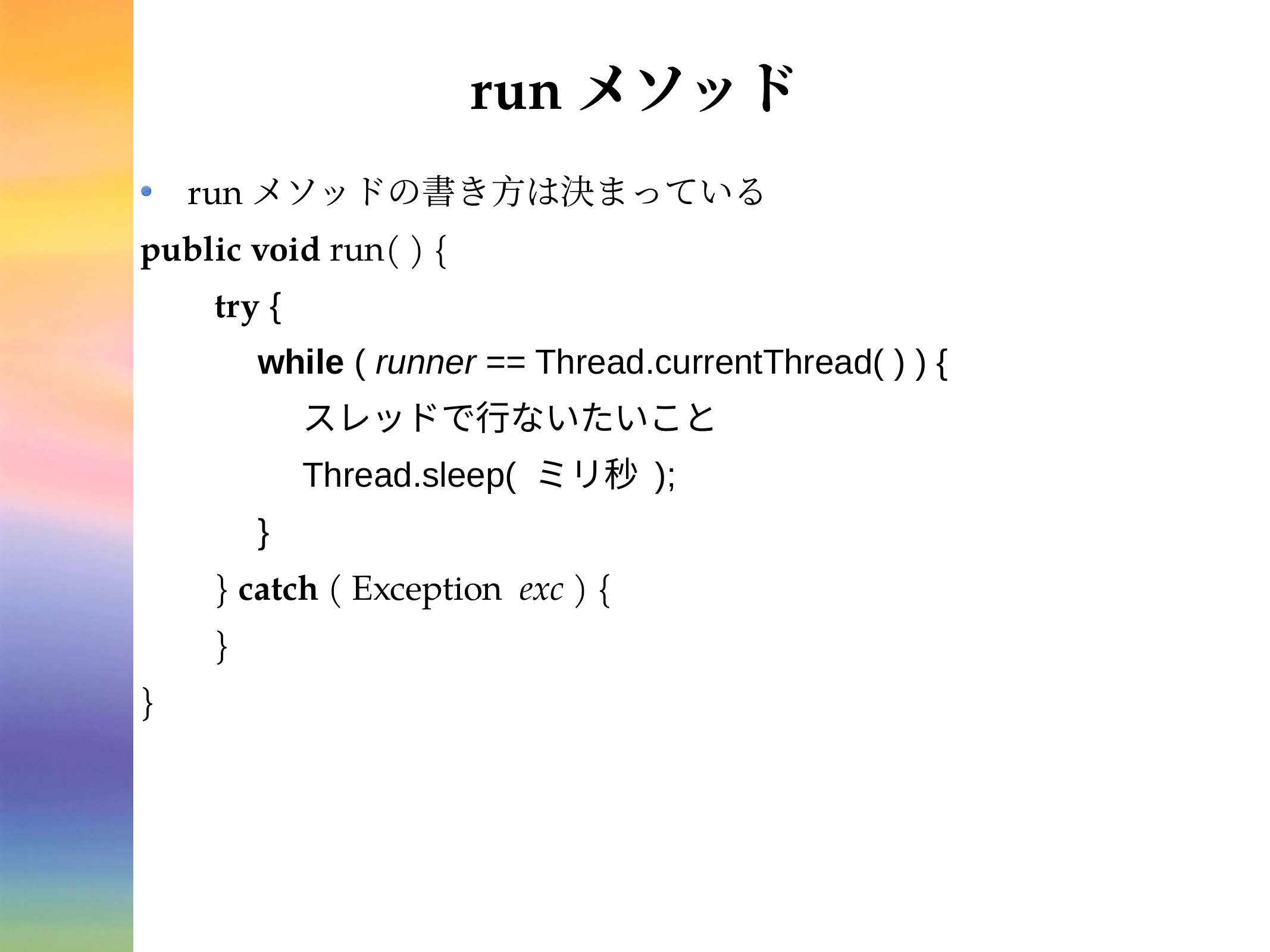

# runメソッド
runメソッドの書き方は決まっている
public void run( ) {
try {
while ( runner == Thread.currentThread( ) ) {
スレッドで行ないたいこと
Thread.sleep( ミリ秒 );
}
} catch ( Exception  exc ) {
}
}